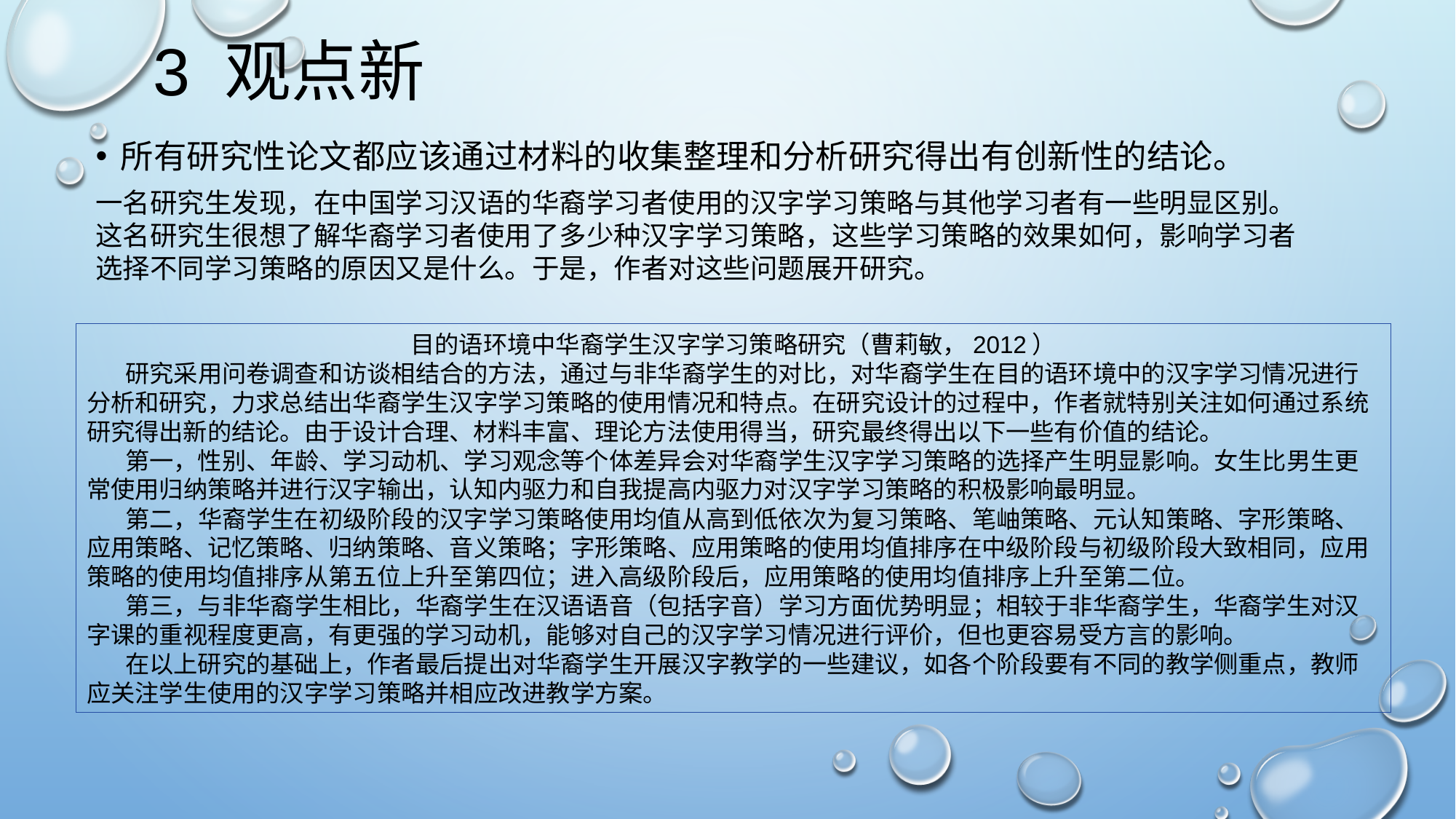

# 3 观点新
所有研究性论文都应该通过材料的收集整理和分析研究得出有创新性的结论。
一名研究生发现，在中国学习汉语的华裔学习者使用的汉字学习策略与其他学习者有一些明显区别。这名研究生很想了解华裔学习者使用了多少种汉字学习策略，这些学习策略的效果如何，影响学习者选择不同学习策略的原因又是什么。于是，作者对这些问题展开研究。
目的语环境中华裔学生汉字学习策略研究（曹莉敏，2012）
      研究采用问卷调查和访谈相结合的方法，通过与非华裔学生的对比，对华裔学生在目的语环境中的汉字学习情况进行分析和研究，力求总结出华裔学生汉字学习策略的使用情况和特点。在研究设计的过程中，作者就特别关注如何通过系统研究得出新的结论。由于设计合理、材料丰富、理论方法使用得当，研究最终得出以下一些有价值的结论。
      第一，性别、年龄、学习动机、学习观念等个体差异会对华裔学生汉字学习策略的选择产生明显影响。女生比男生更常使用归纳策略并进行汉字输出，认知内驱力和自我提高内驱力对汉字学习策略的积极影响最明显。
      第二，华裔学生在初级阶段的汉字学习策略使用均值从高到低依次为复习策略、笔岫策略、元认知策略、字形策略、应用策略、记忆策略、归纳策略、音义策略；字形策略、应用策略的使用均值排序在中级阶段与初级阶段大致相同，应用策略的使用均值排序从第五位上升至第四位；进入高级阶段后，应用策略的使用均值排序上升至第二位。
      第三，与非华裔学生相比，华裔学生在汉语语音（包括字音）学习方面优势明显；相较于非华裔学生，华裔学生对汉字课的重视程度更高，有更强的学习动机，能够对自己的汉字学习情况进行评价，但也更容易受方言的影响。
      在以上研究的基础上，作者最后提出对华裔学生开展汉字教学的一些建议，如各个阶段要有不同的教学侧重点，教师应关注学生使用的汉字学习策略并相应改进教学方案。